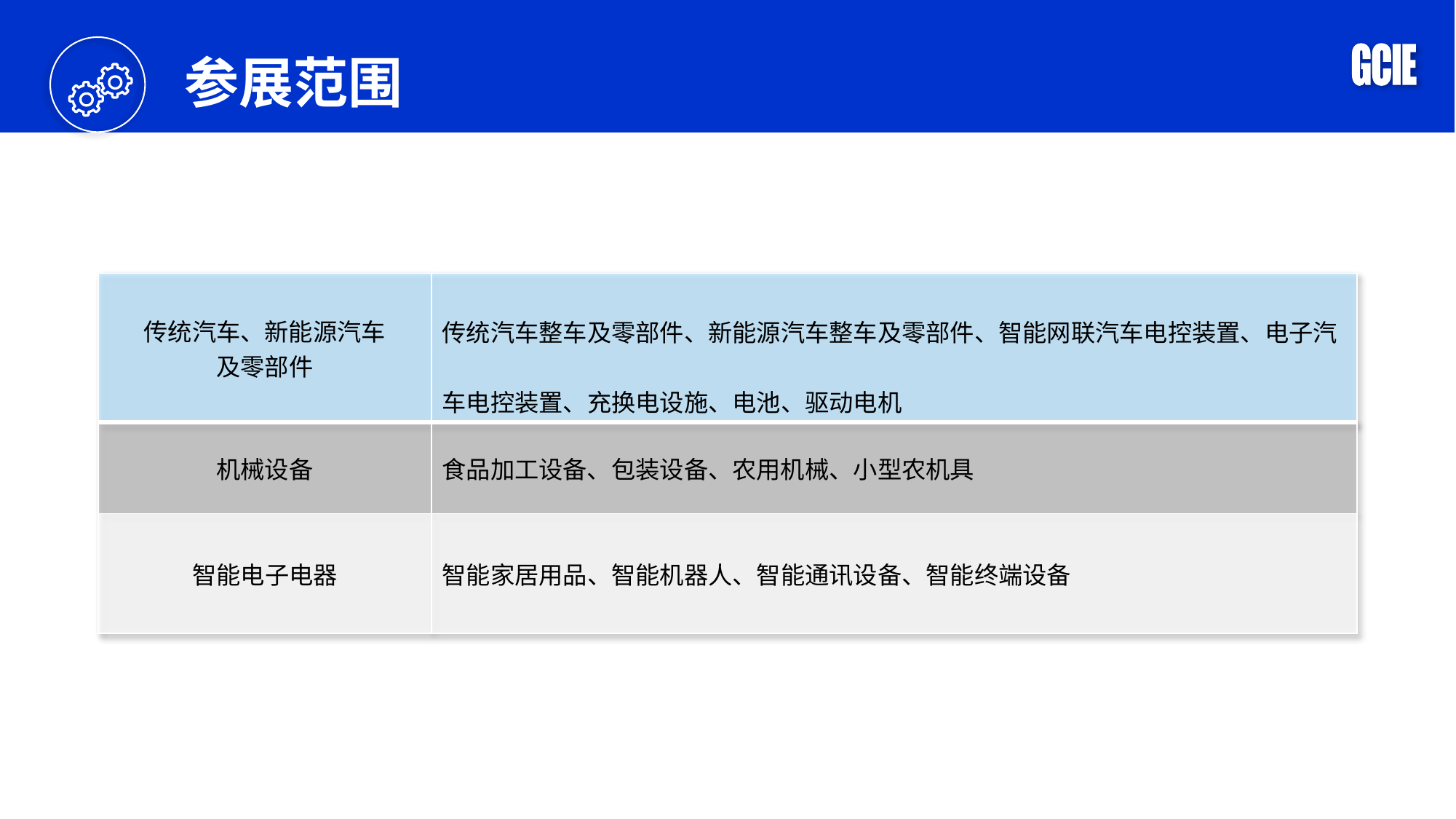

参展范围

| 传统汽车、新能源汽车 及零部件 | 传统汽车整车及零部件、新能源汽车整车及零部件、智能网联汽车电控装置、电子汽车电控装置、充换电设施、电池、驱动电机 |
| --- | --- |
| 机械设备 | 食品加工设备、包装设备、农用机械、小型农机具 |
| 智能电子电器 | 智能家居用品、智能机器人、智能通讯设备、智能终端设备 |